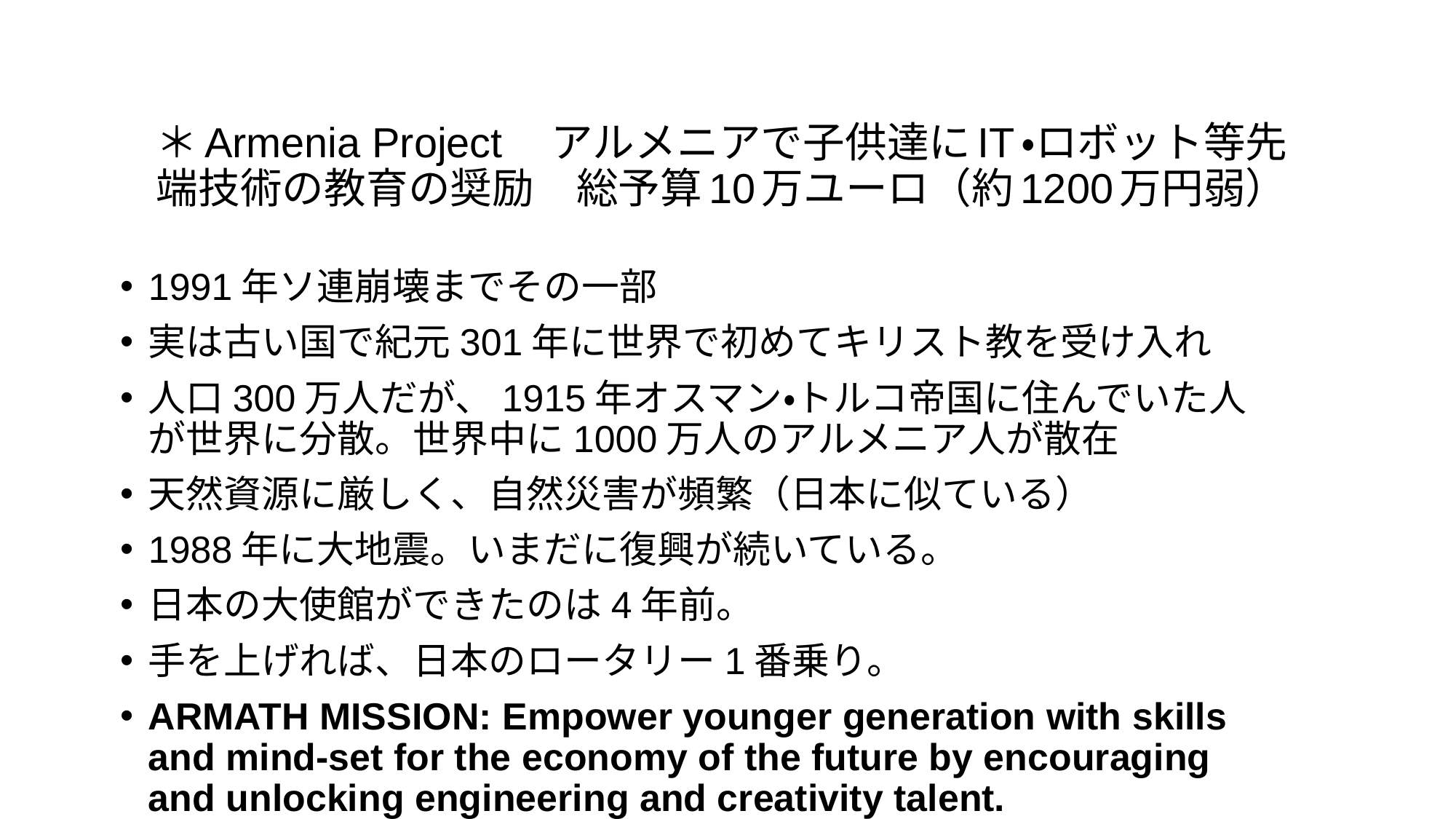

# ＊Armenia Project　アルメニアで子供達にIT・ロボット等先端技術の教育の奨励　総予算10万ユーロ（約1200万円弱）
1991年ソ連崩壊までその一部
実は古い国で紀元301年に世界で初めてキリスト教を受け入れ
人口300万人だが、1915年オスマン・トルコ帝国に住んでいた人が世界に分散。世界中に1000万人のアルメニア人が散在
天然資源に厳しく、自然災害が頻繁（日本に似ている）
1988年に大地震。いまだに復興が続いている。
日本の大使館ができたのは4年前。
手を上げれば、日本のロータリー1番乗り。
ARMATH MISSION: Empower younger generation with skills and mind-set for the economy of the future by encouraging and unlocking engineering and creativity talent.